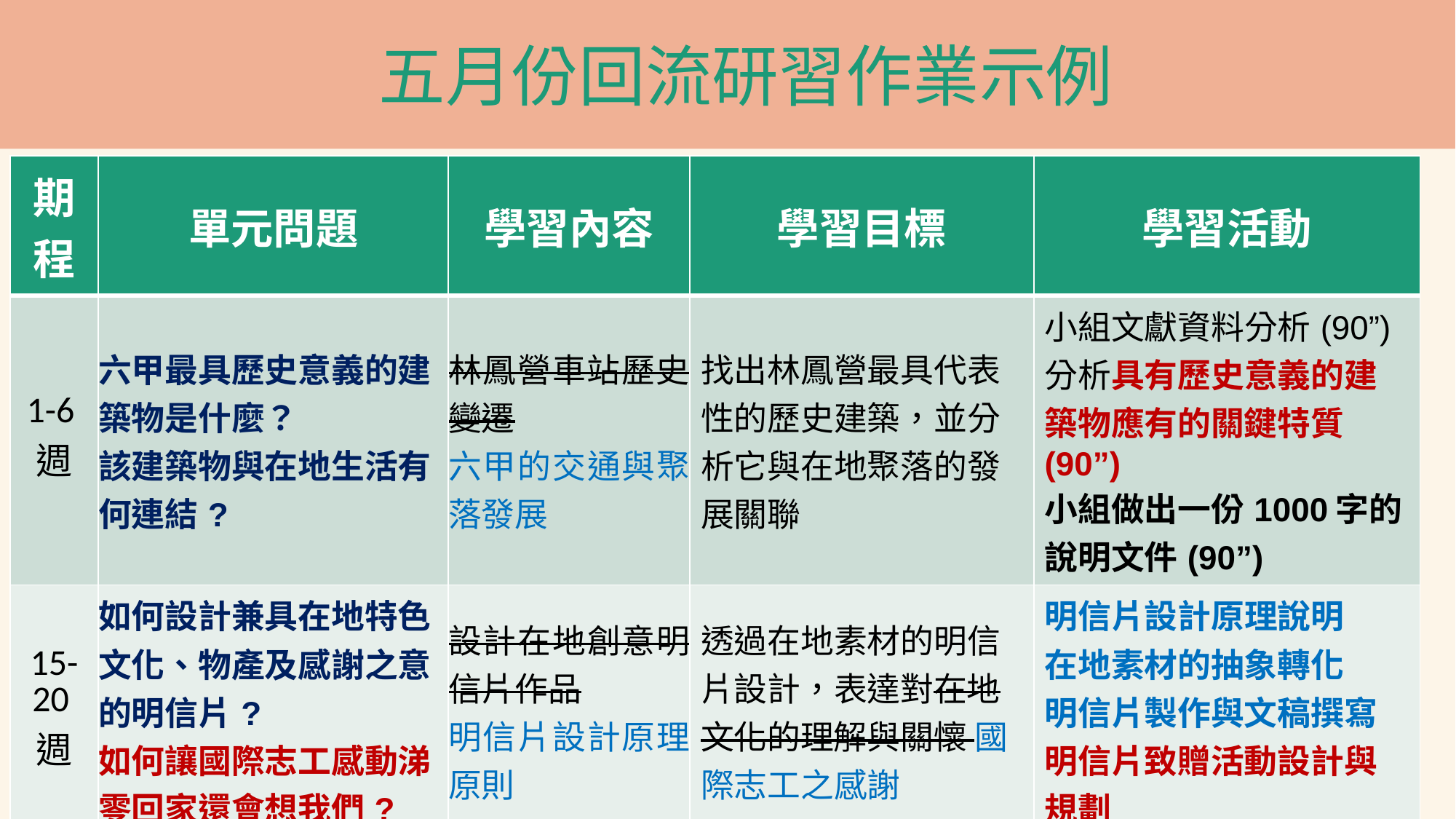

五月份回流研習作業示例
| 期程 | 單元問題 | 學習內容 | 學習目標 | 學習活動 |
| --- | --- | --- | --- | --- |
| 1-6週 | 六甲最具歷史意義的建築物是什麼？ 該建築物與在地生活有何連結? | 林鳳營車站歷史變遷 六甲的交通與聚落發展 | 找出林鳳營最具代表性的歷史建築，並分析它與在地聚落的發展關聯 | 小組文獻資料分析(90”) 分析具有歷史意義的建築物應有的關鍵特質(90”) 小組做出一份1000字的說明文件(90”) |
| 15-20週 | 如何設計兼具在地特色文化、物產及感謝之意的明信片? 如何讓國際志工感動涕零回家還會想我們? | 設計在地創意明信片作品 明信片設計原理原則 | 透過在地素材的明信片設計，表達對在地文化的理解與關懷 國際志工之感謝 | 明信片設計原理說明 在地素材的抽象轉化 明信片製作與文稿撰寫 明信片致贈活動設計與規劃 |
59